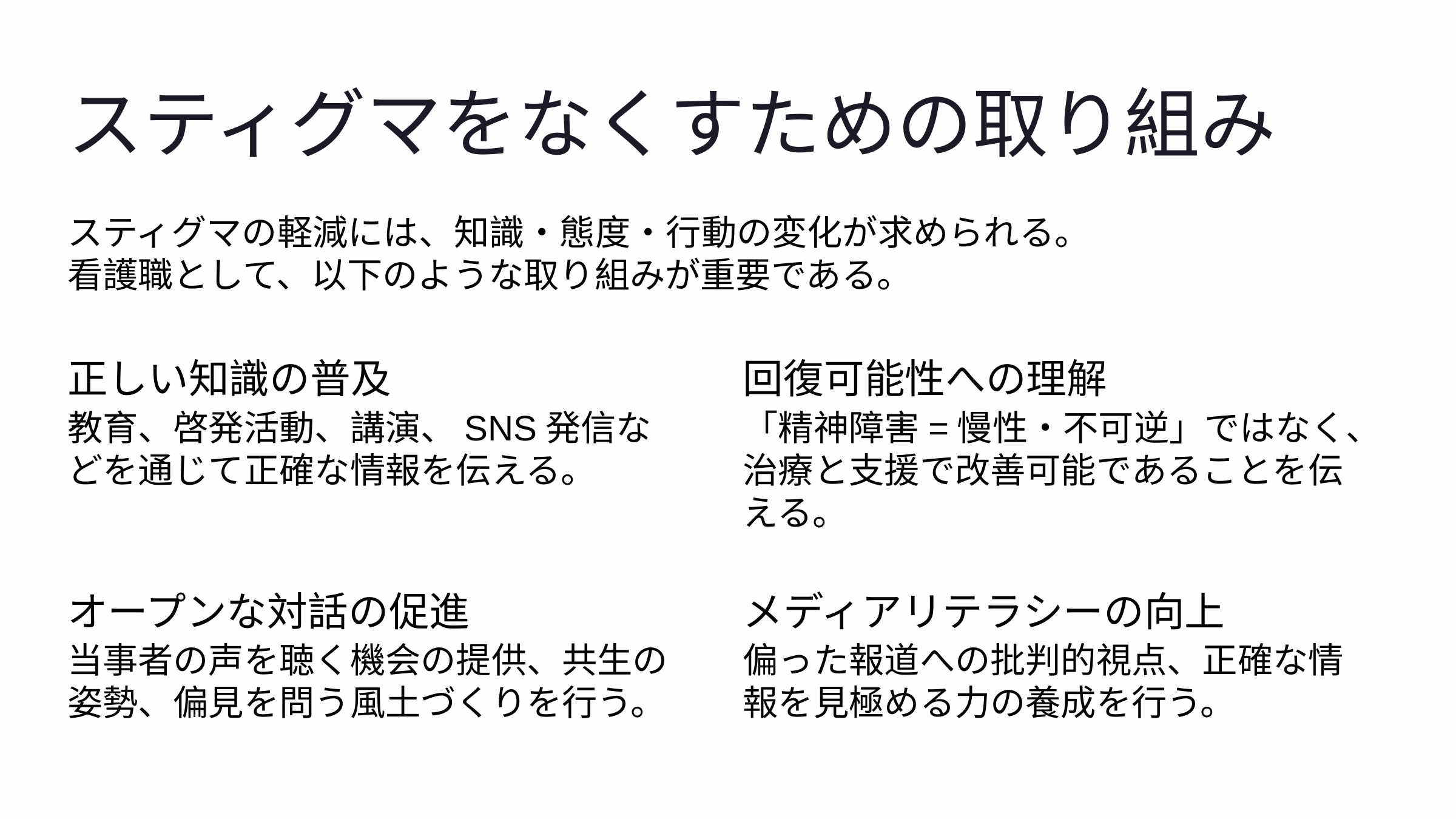

スティグマをなくすための取り組み
スティグマの軽減には、知識・態度・行動の変化が求められる。
看護職として、以下のような取り組みが重要である。
正しい知識の普及
回復可能性への理解
教育、啓発活動、講演、SNS発信などを通じて正確な情報を伝える。
「精神障害=慢性・不可逆」ではなく、治療と支援で改善可能であることを伝える。
オープンな対話の促進
メディアリテラシーの向上
当事者の声を聴く機会の提供、共生の姿勢、偏見を問う風土づくりを行う。
偏った報道への批判的視点、正確な情報を見極める力の養成を行う。